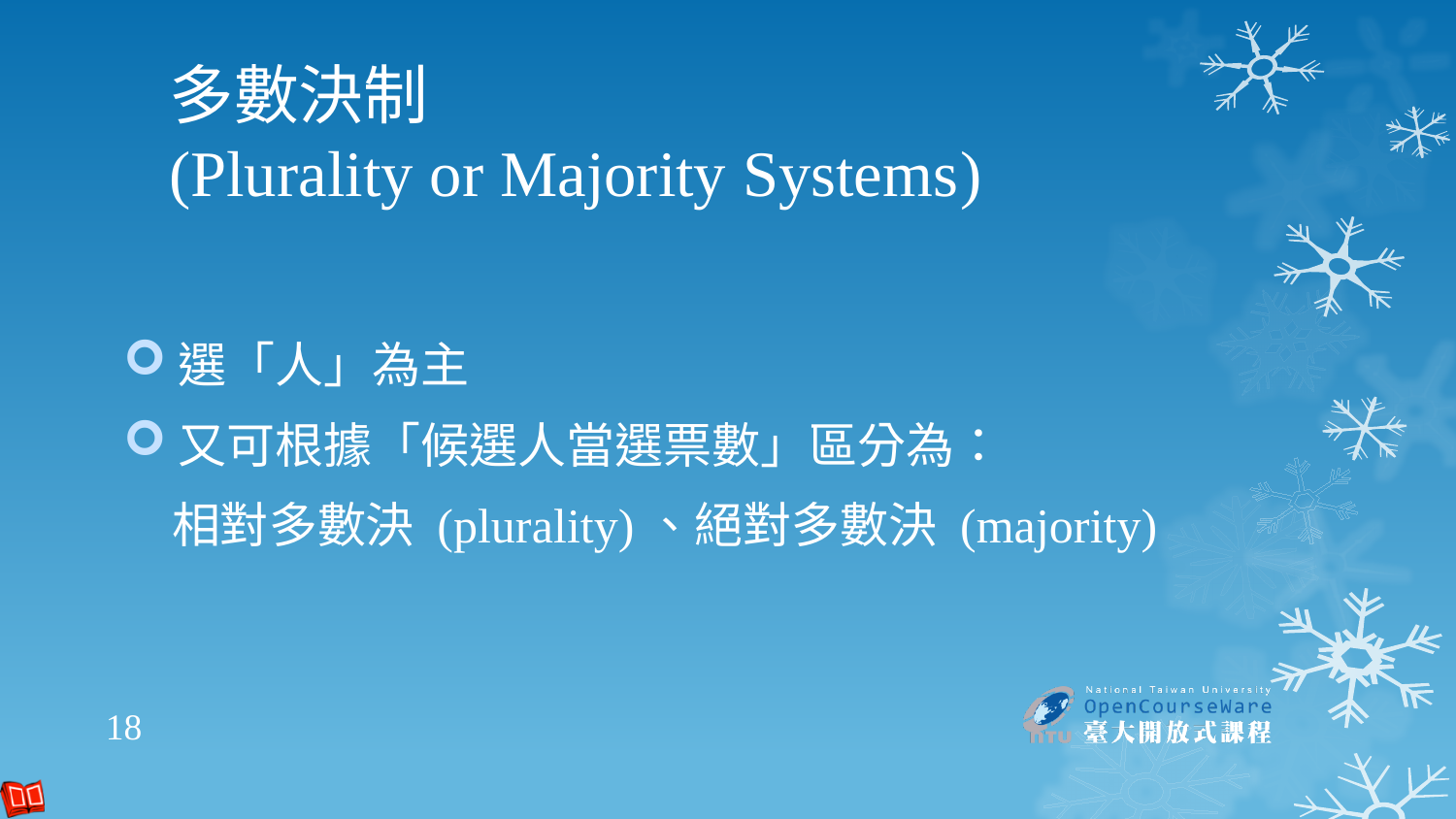

# 多數決制 (Plurality or Majority Systems)
選「人」為主
又可根據「候選人當選票數」區分為：
　相對多數決 (plurality)、絕對多數決 (majority)
18